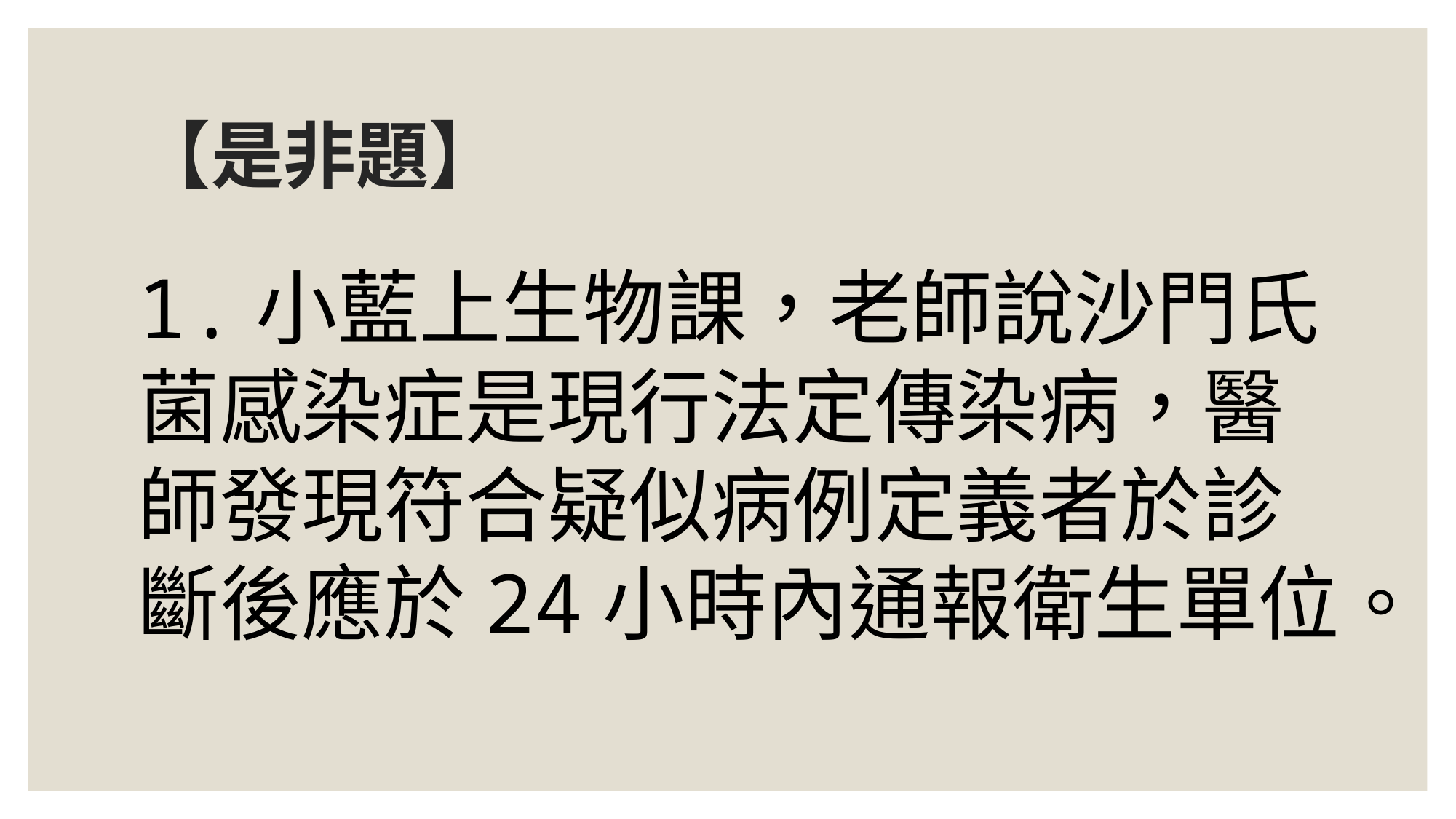

# 【是非題】
1.小藍上生物課，老師說沙門氏菌感染症是現行法定傳染病，醫師發現符合疑似病例定義者於診斷後應於24小時內通報衛生單位。